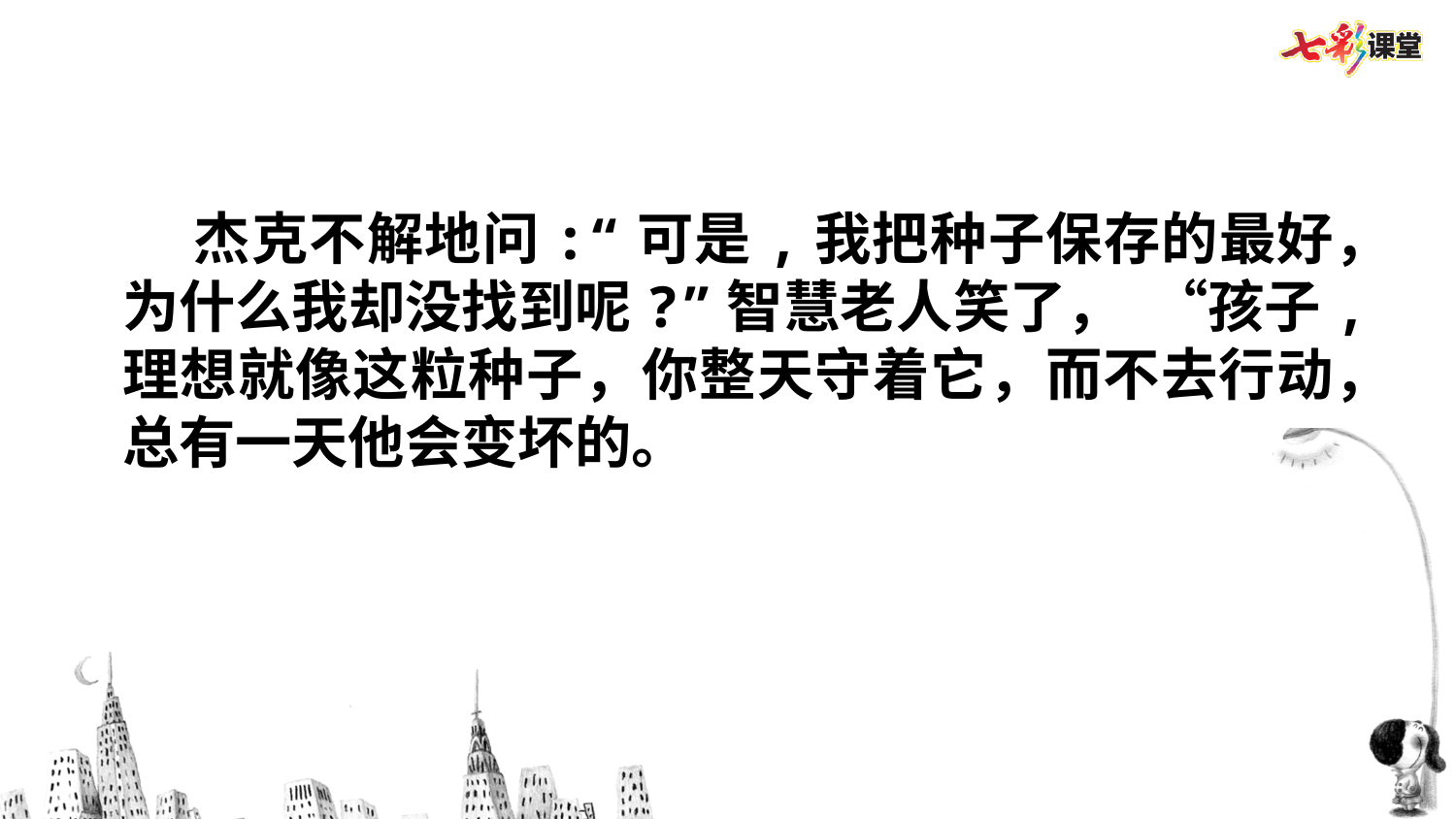

杰克不解地问:“可是,我把种子保存的最好，为什么我却没找到呢?”智慧老人笑了， “孩子,理想就像这粒种子，你整天守着它，而不去行动，总有一天他会变坏的。